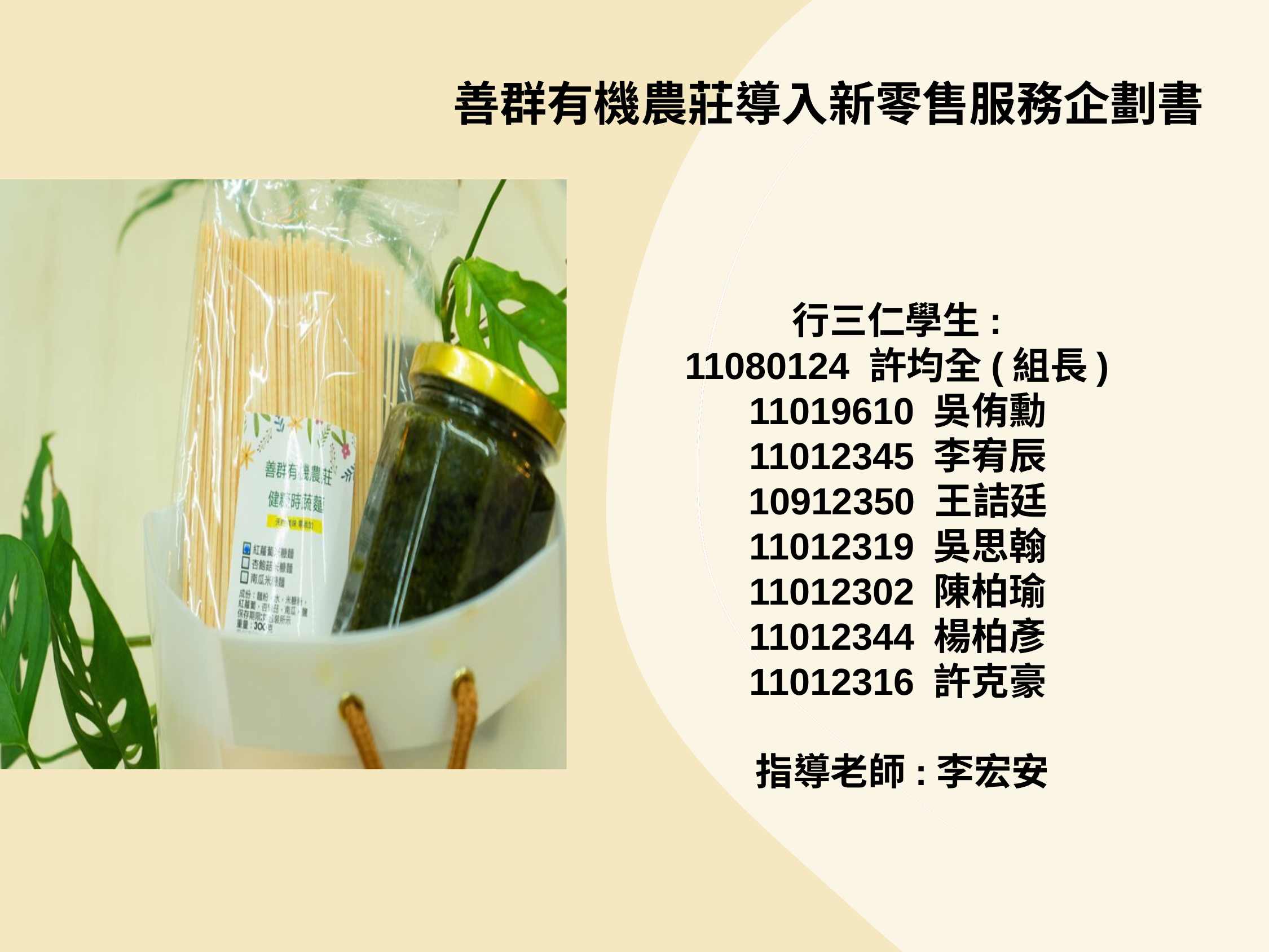

善群有機農莊導入新零售服務企劃書

行三仁學生:
11080124 許均全(組長)
11019610 吳侑勳
11012345 李宥辰
10912350 王詰廷
11012319 吳思翰
11012302 陳柏瑜
11012344 楊柏彥
11012316 許克豪

指導老師:李宏安